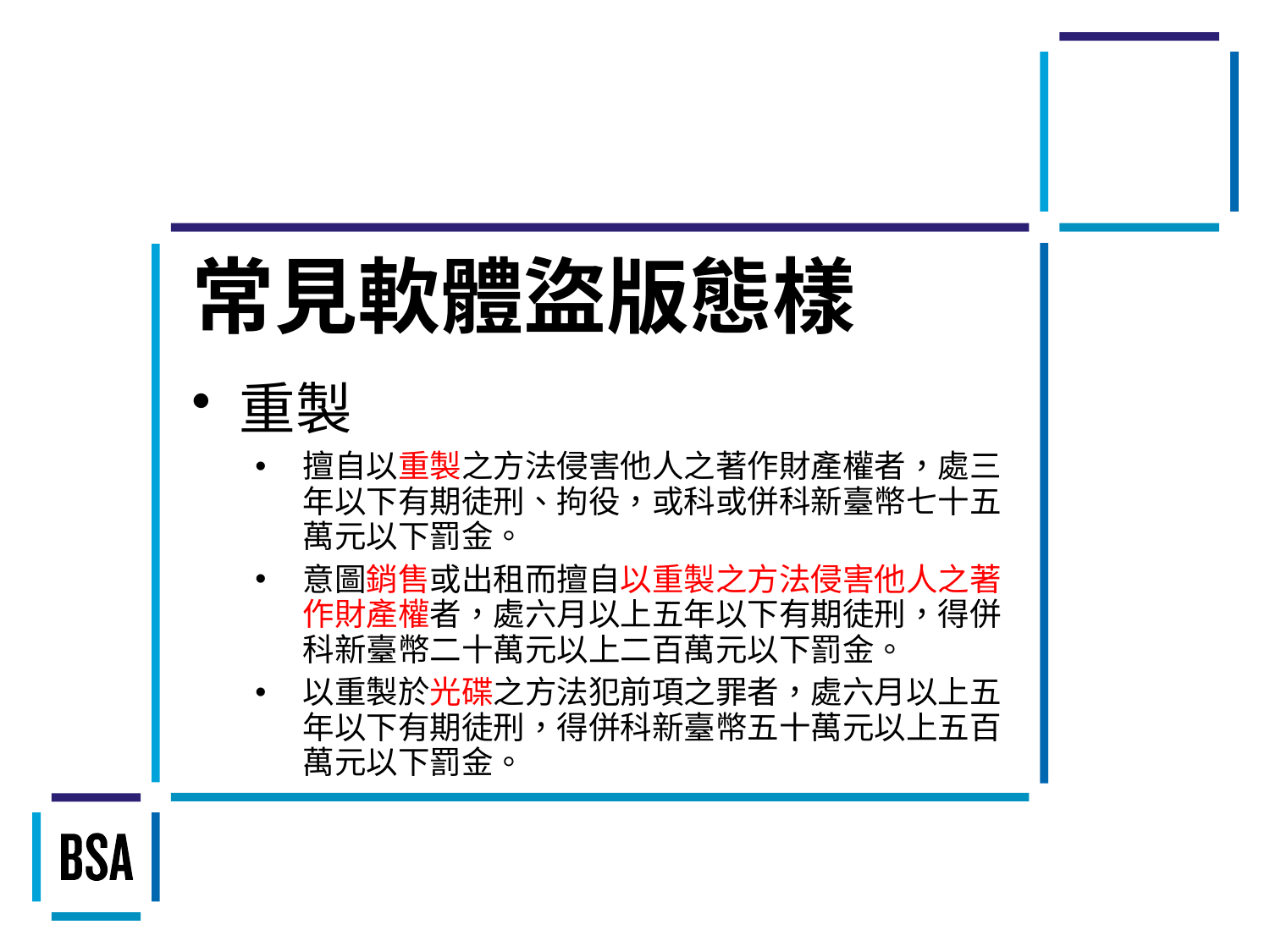

# 常見軟體盜版態樣
重製
擅自以重製之方法侵害他人之著作財產權者，處三年以下有期徒刑、拘役，或科或併科新臺幣七十五萬元以下罰金。
意圖銷售或出租而擅自以重製之方法侵害他人之著作財產權者，處六月以上五年以下有期徒刑，得併科新臺幣二十萬元以上二百萬元以下罰金。
以重製於光碟之方法犯前項之罪者，處六月以上五年以下有期徒刑，得併科新臺幣五十萬元以上五百萬元以下罰金。